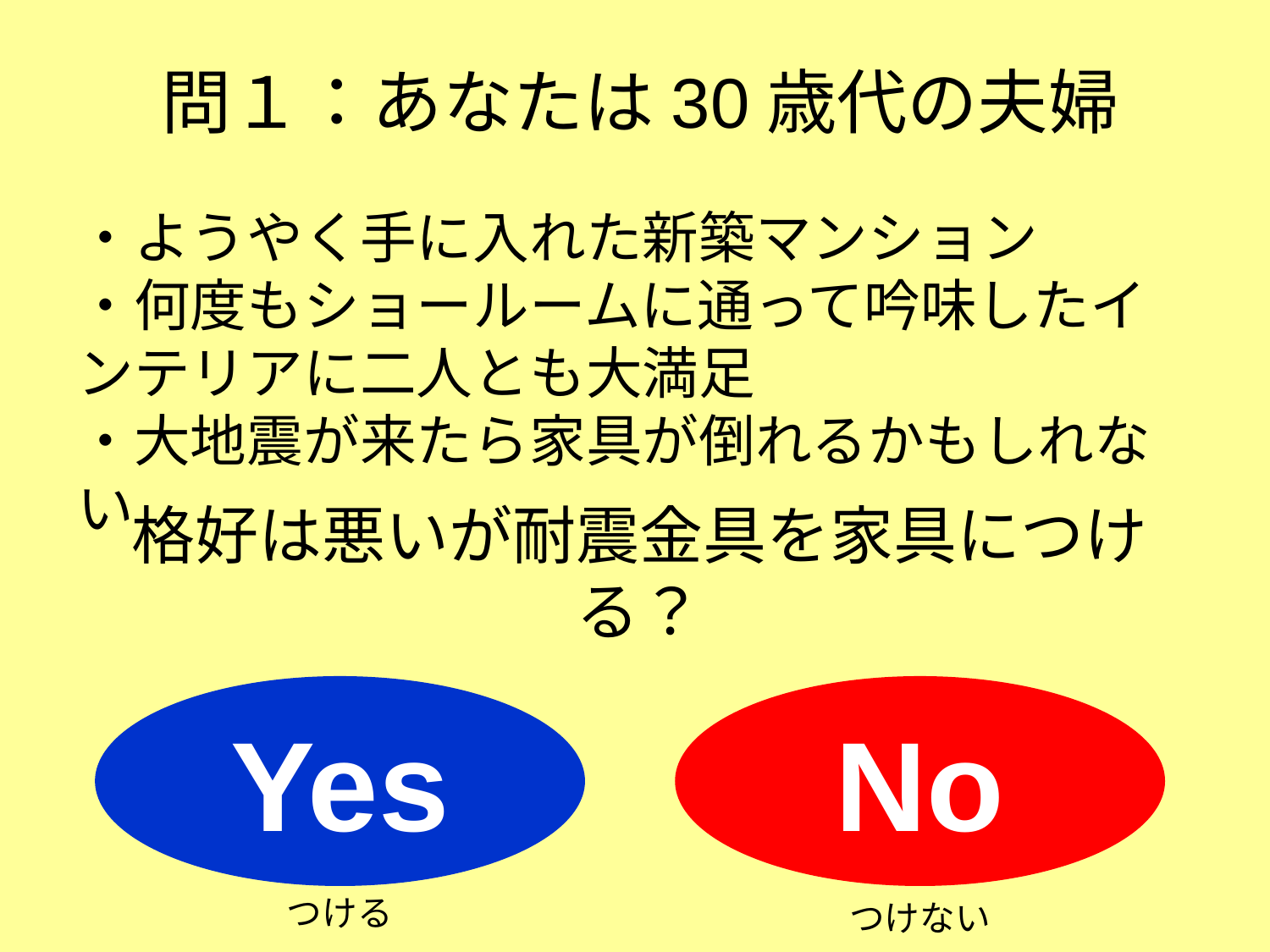

問１：あなたは30歳代の夫婦
・ようやく手に入れた新築マンション
・何度もショールームに通って吟味したインテリアに二人とも大満足
・大地震が来たら家具が倒れるかもしれない
格好は悪いが耐震金具を家具につける？
Yes
No
つける
つけない